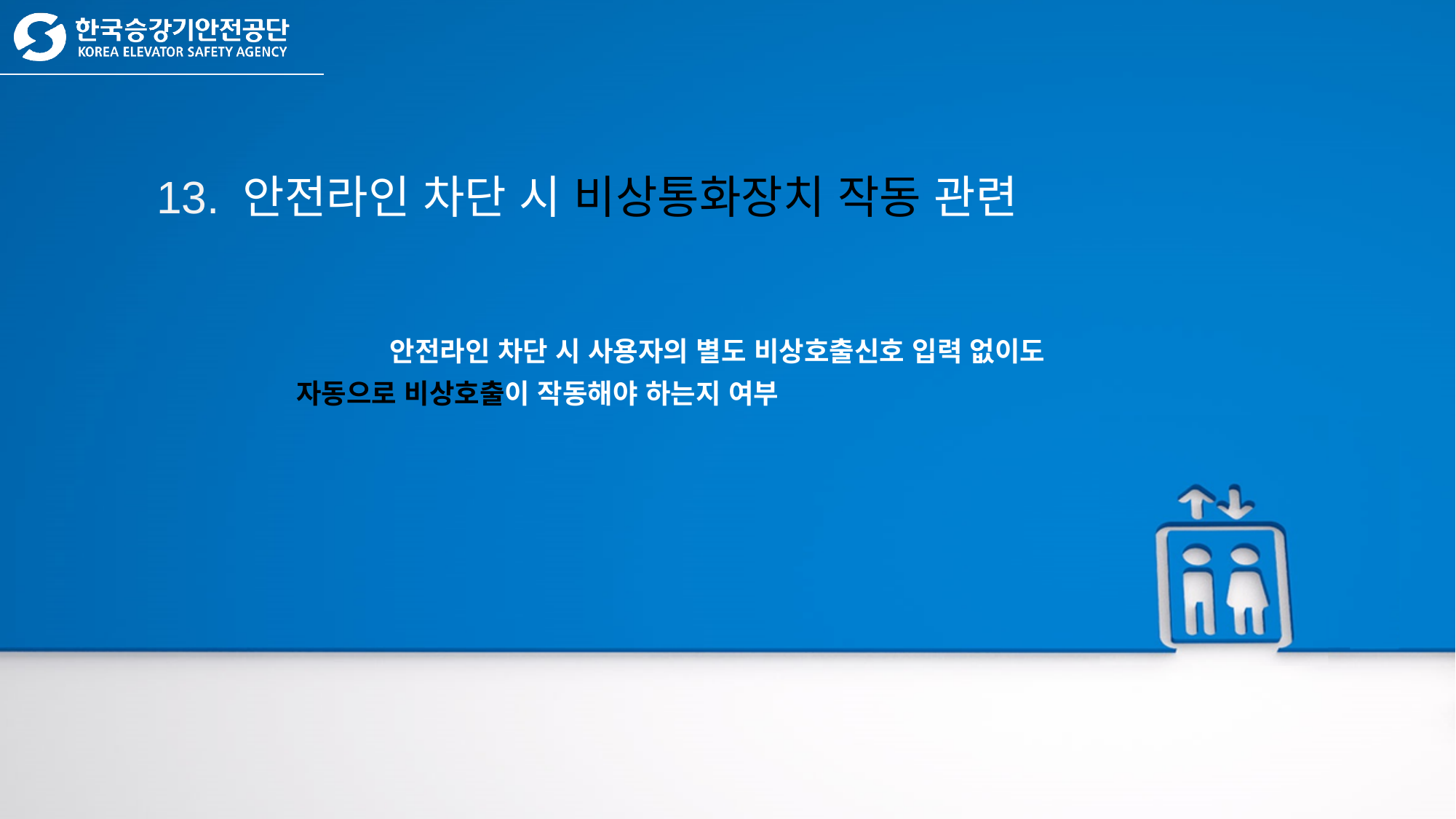

13. 안전라인 차단 시 비상통화장치 작동 관련
안전라인 차단 시 사용자의 별도 비상호출신호 입력 없이도
                               자동으로 비상호출이 작동해야 하는지 여부